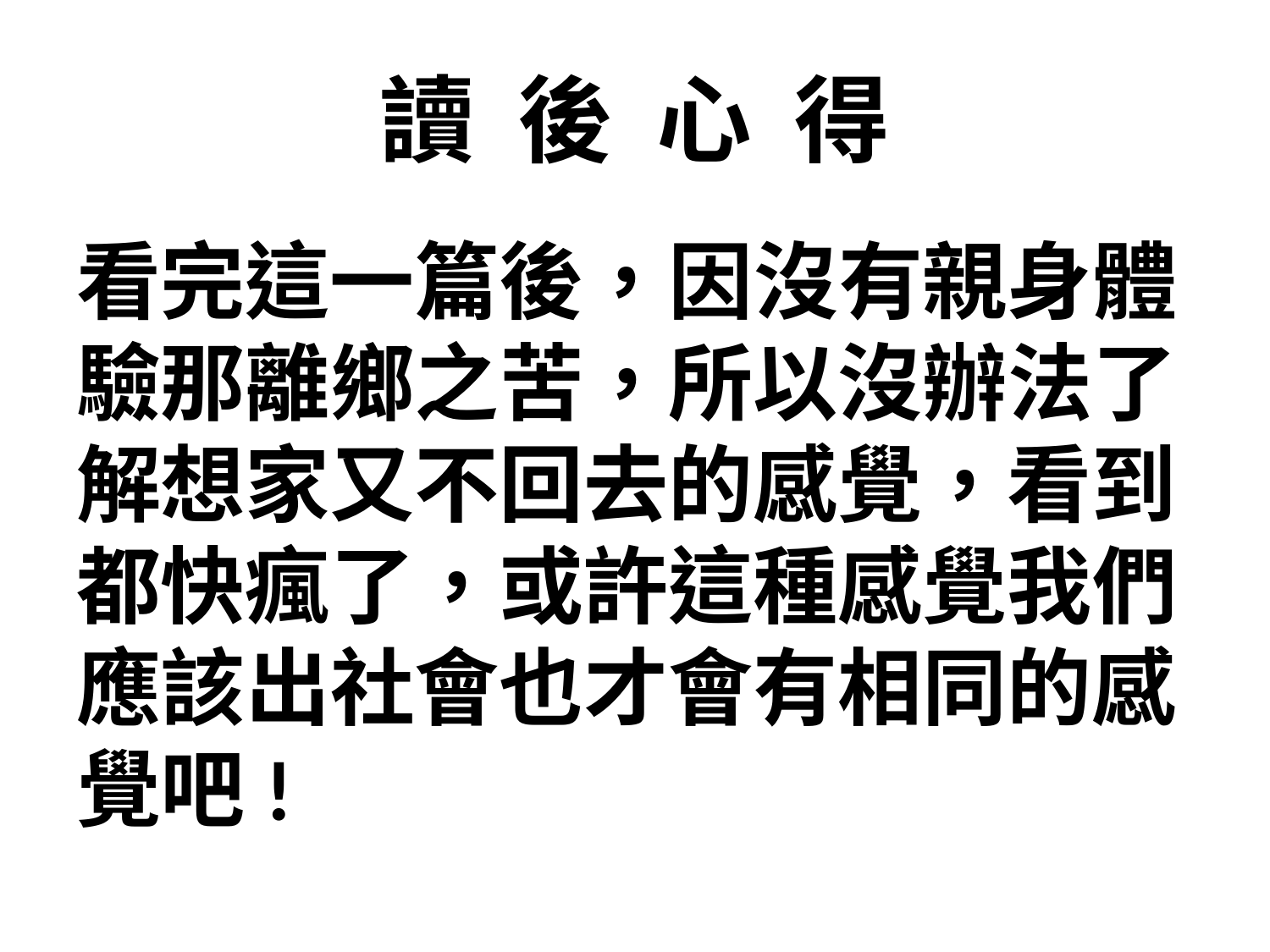

# 讀  後  心  得
看完這一篇後，因沒有親身體驗那離鄉之苦，所以沒辦法了解想家又不回去的感覺，看到都快瘋了，或許這種感覺我們應該出社會也才會有相同的感覺吧!